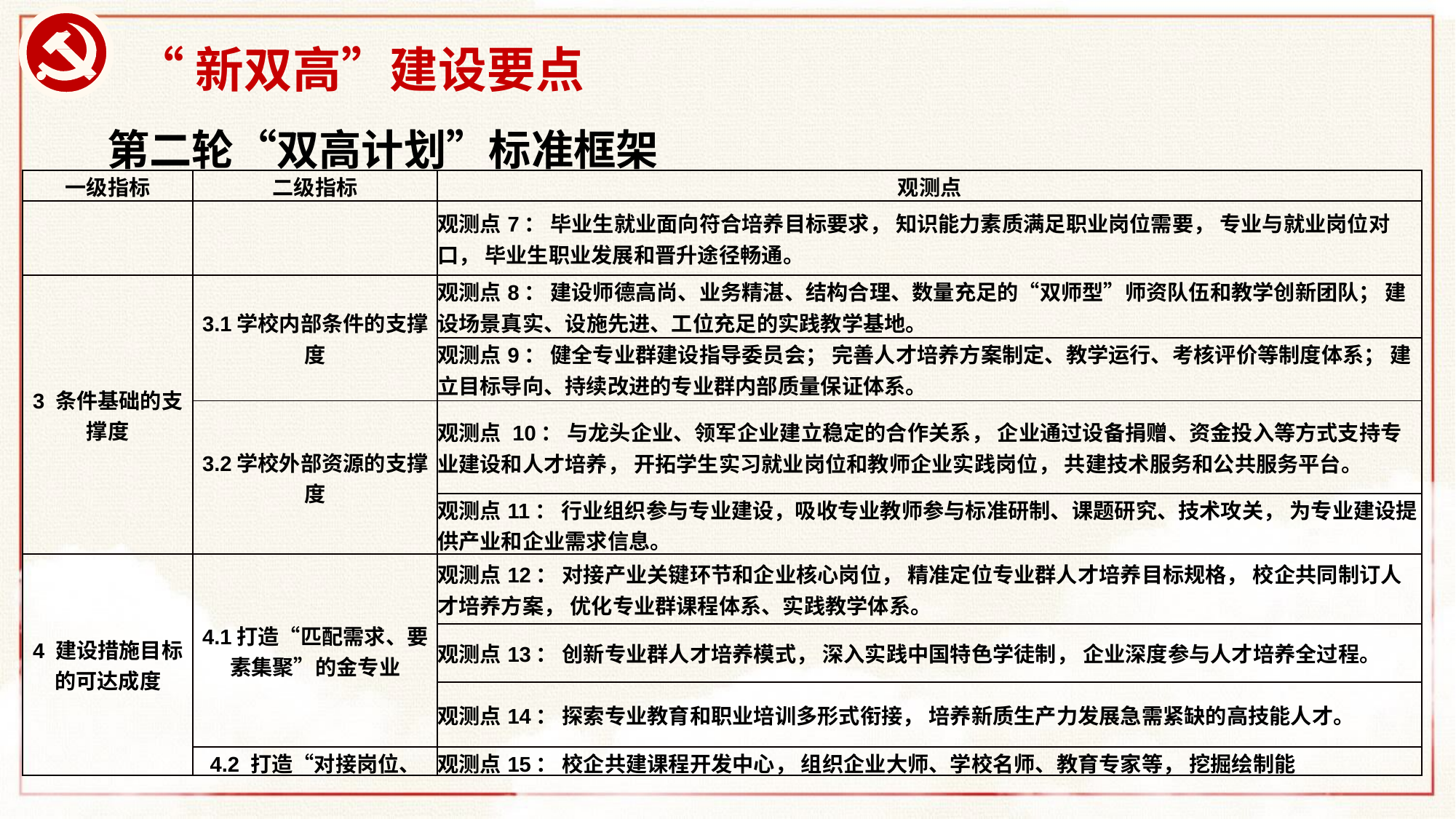

# “新双高”建设要点
第二轮“双高计划”标准框架
| 一级指标 | 二级指标 | 观测点 |
| --- | --- | --- |
|  |  | 观测点7： 毕业生就业面向符合培养目标要求， 知识能力素质满足职业岗位需要， 专业与就业岗位对口， 毕业生职业发展和晋升途径畅通。 |
| 3 条件基础的支撑度 | 3.1学校内部条件的支撑度 | 观测点8： 建设师德高尚、业务精湛、结构合理、数量充足的“双师型”师资队伍和教学创新团队； 建设场景真实、设施先进、工位充足的实践教学基地。 |
|  |  | 观测点9： 健全专业群建设指导委员会； 完善人才培养方案制定、教学运行、考核评价等制度体系； 建立目标导向、持续改进的专业群内部质量保证体系。 |
|  | 3.2学校外部资源的支撑度 | 观测点 10： 与龙头企业、领军企业建立稳定的合作关系， 企业通过设备捐赠、资金投入等方式支持专业建设和人才培养， 开拓学生实习就业岗位和教师企业实践岗位， 共建技术服务和公共服务平台。 |
|  |  | 观测点11： 行业组织参与专业建设，吸收专业教师参与标准研制、课题研究、技术攻关， 为专业建设提供产业和企业需求信息。 |
| 4 建设措施目标的可达成度 | 4.1打造“匹配需求、要素集聚”的金专业 | 观测点12： 对接产业关键环节和企业核心岗位， 精准定位专业群人才培养目标规格， 校企共同制订人才培养方案， 优化专业群课程体系、实践教学体系。 |
|  |  | 观测点13： 创新专业群人才培养模式， 深入实践中国特色学徒制， 企业深度参与人才培养全过程。 |
|  |  | 观测点14： 探索专业教育和职业培训多形式衔接， 培养新质生产力发展急需紧缺的高技能人才。 |
|  | 4.2 打造“对接岗位、 | 观测点15： 校企共建课程开发中心， 组织企业大师、学校名师、教育专家等， 挖掘绘制能 |